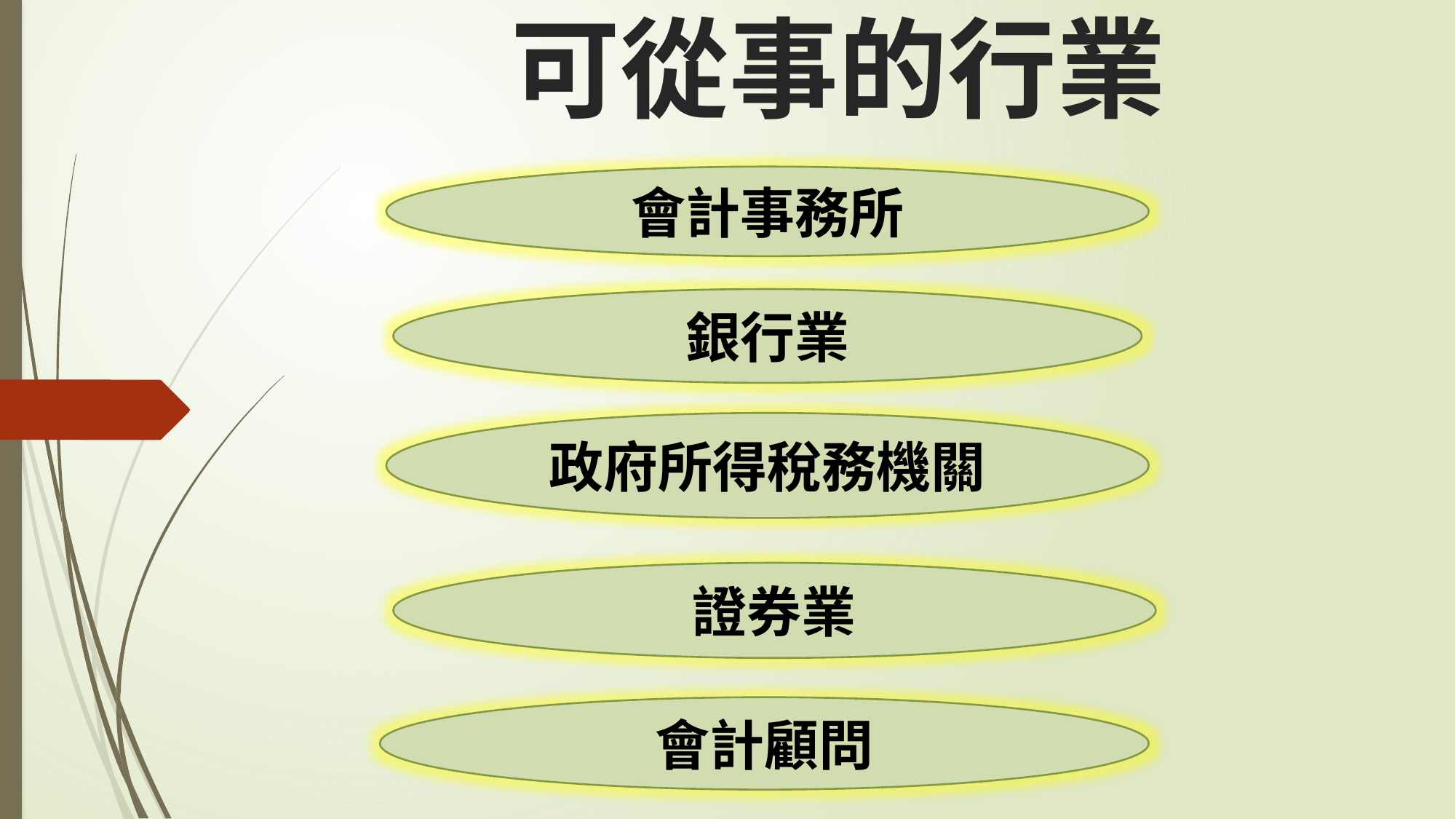

# 可從事的行業
會計事務所
銀行業
政府所得稅務機關
證券業
會計顧問